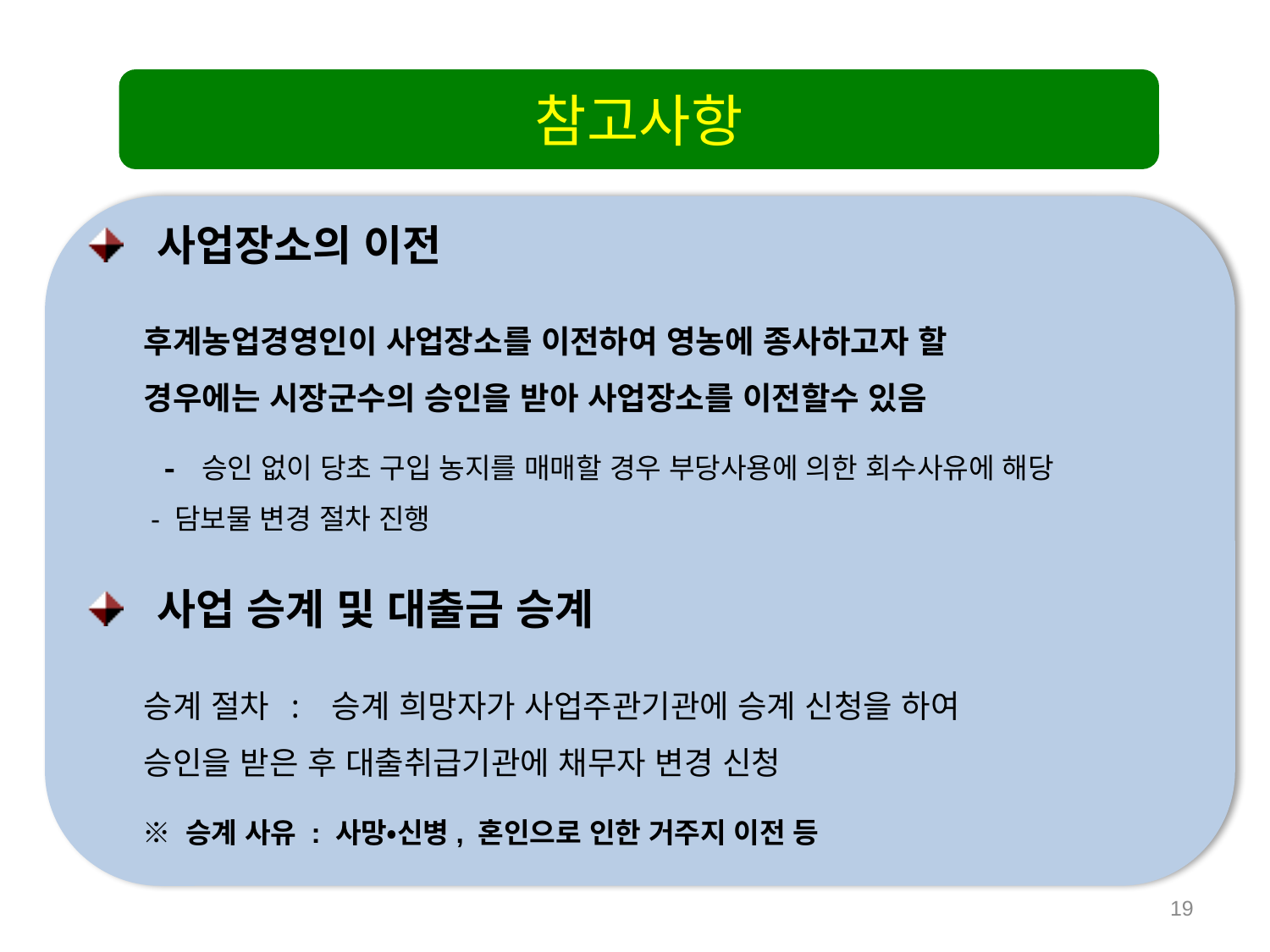

참고사항

  사업장소의 이전
 후계농업경영인이 사업장소를 이전하여 영농에 종사하고자 할
 경우에는 시장군수의 승인을 받아 사업장소를 이전할수 있음

  - 승인 없이 당초 구입 농지를 매매할 경우 부당사용에 의한 회수사유에 해당
   - 담보물 변경 절차 진행
  사업 승계 및 대출금 승계
 승계 절차 : 승계 희망자가 사업주관기관에 승계 신청을 하여
 승인을 받은 후 대출취급기관에 채무자 변경 신청

  ※ 승계 사유 : 사망•신병, 혼인으로 인한 거주지 이전 등
19